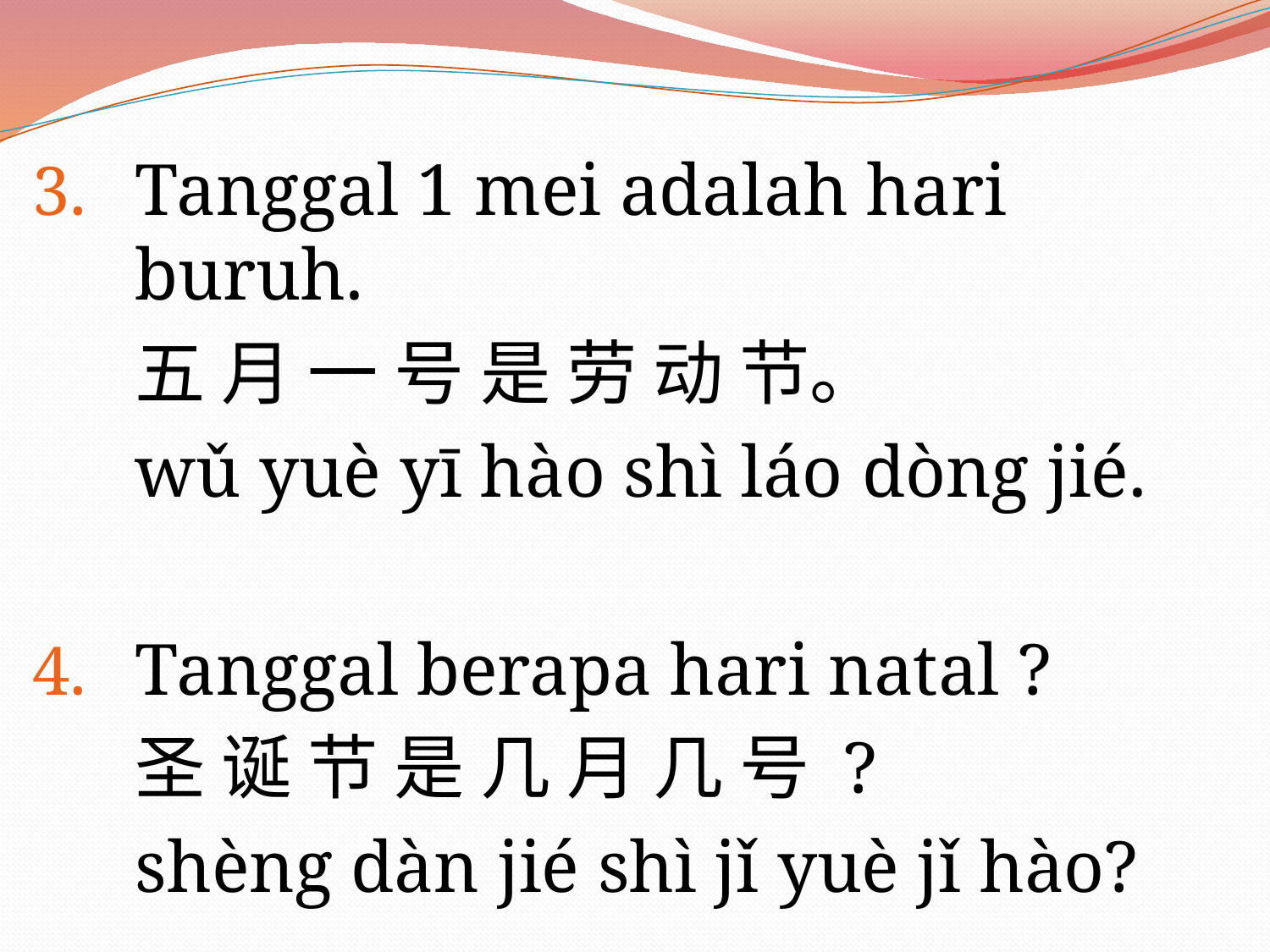

Tanggal 1 mei adalah hari buruh.
	五 月 一 号 是 劳 动 节。
	wǔ yuè yī hào shì láo dòng jié.

Tanggal berapa hari natal ?
	圣 诞 节 是 几 月 几 号 ?
	shèng dàn jié shì jǐ yuè jǐ hào?